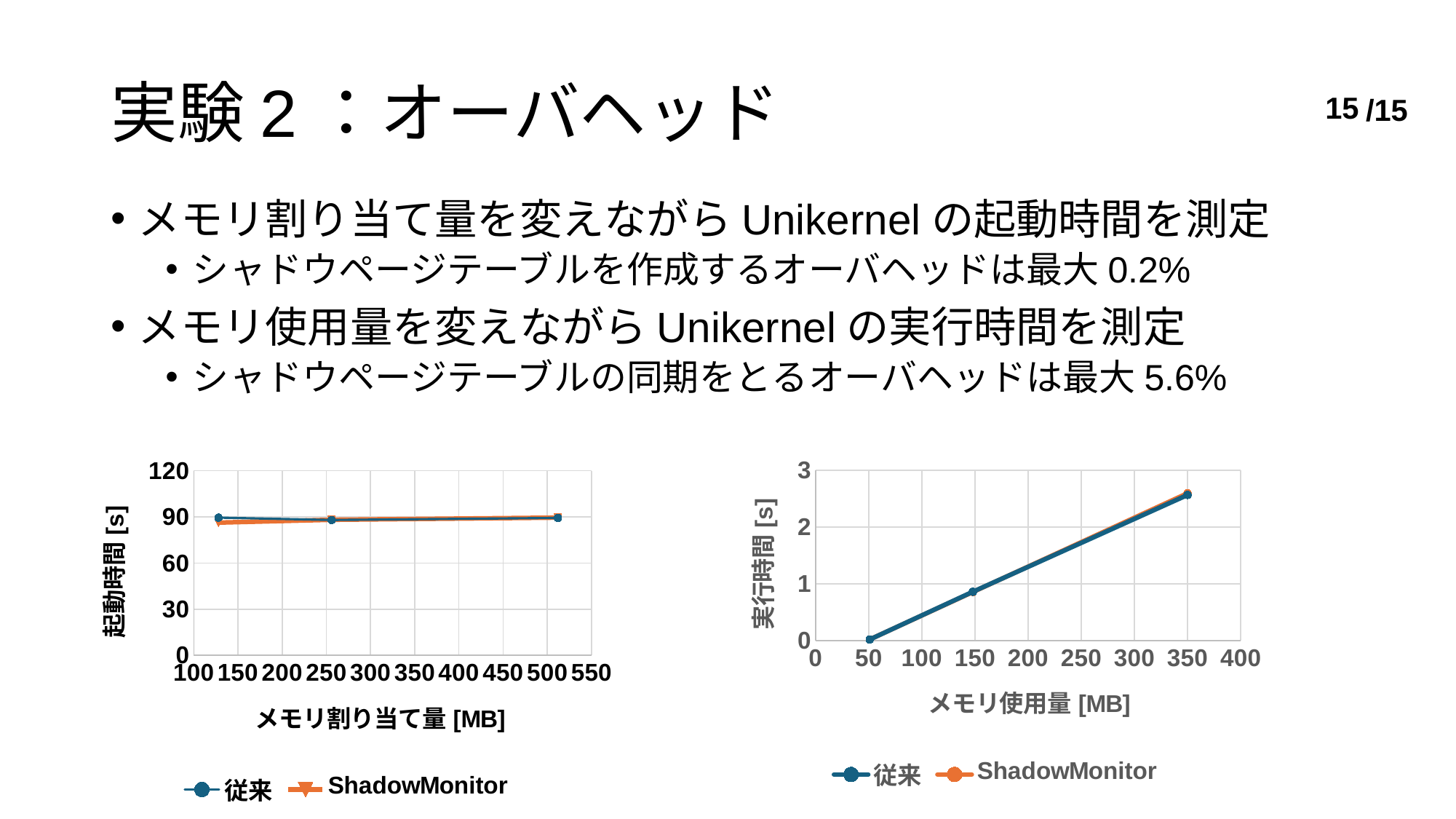

# 実験2：オーバヘッド
15
メモリ割り当て量を変えながらUnikernelの起動時間を測定
シャドウページテーブルを作成するオーバヘッドは最大0.2%
メモリ使用量を変えながらUnikernelの実行時間を測定
シャドウページテーブルの同期をとるオーバヘッドは最大5.6%

### Chart

| Category | 従来 | ShadowMonitor |
|---|---|---|

### Chart

| Category | 従来 | ShadowMonitor |
|---|---|---|